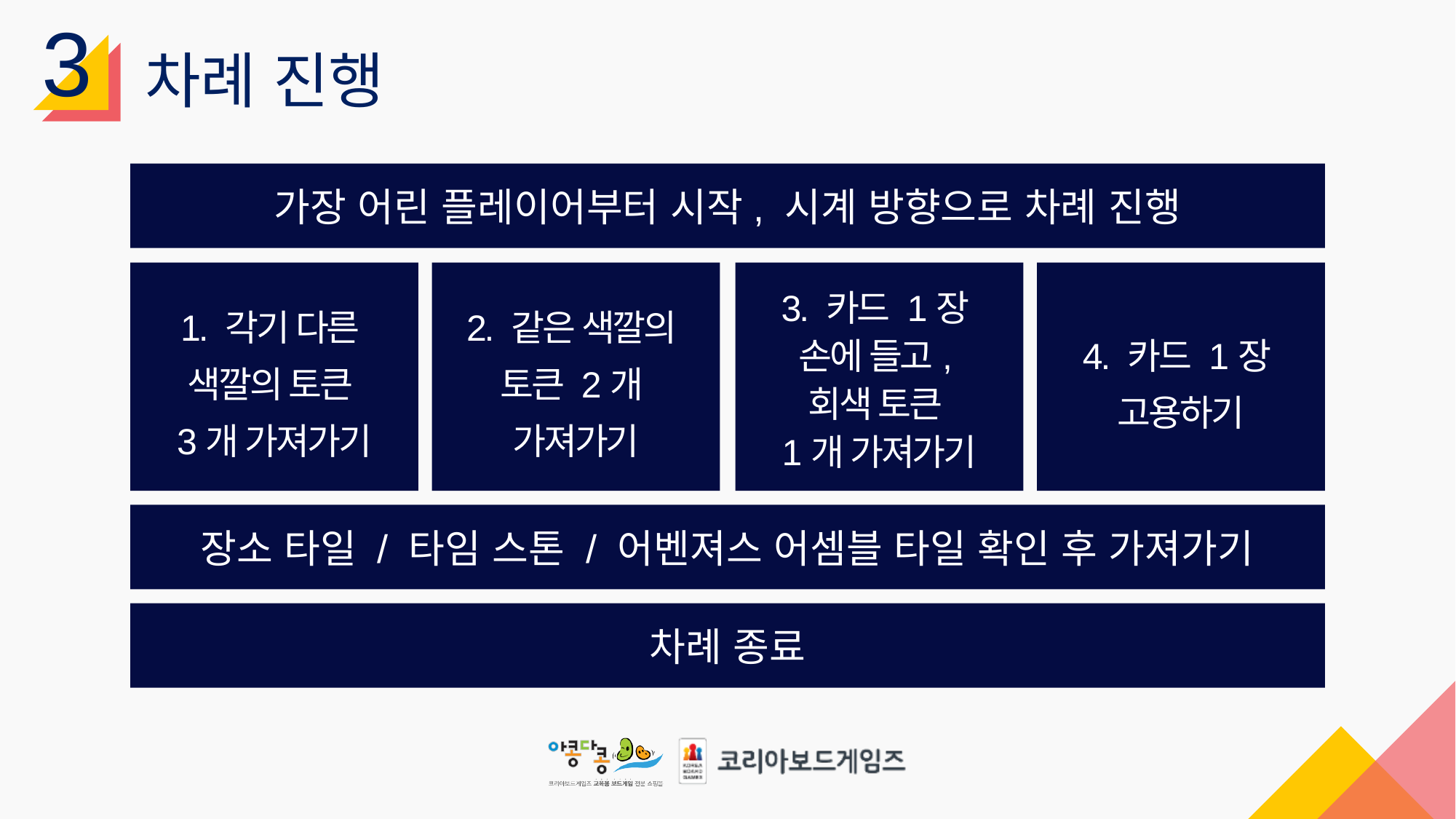

3
차례 진행
가장 어린 플레이어부터 시작, 시계 방향으로 차례 진행
1. 각기 다른
색깔의 토큰
3개 가져가기
2. 같은 색깔의
토큰 2개
가져가기
3. 카드 1장
손에 들고,
회색 토큰
1개 가져가기
4. 카드 1장
고용하기
장소 타일 / 타임 스톤 / 어벤져스 어셈블 타일 확인 후 가져가기
차례 종료